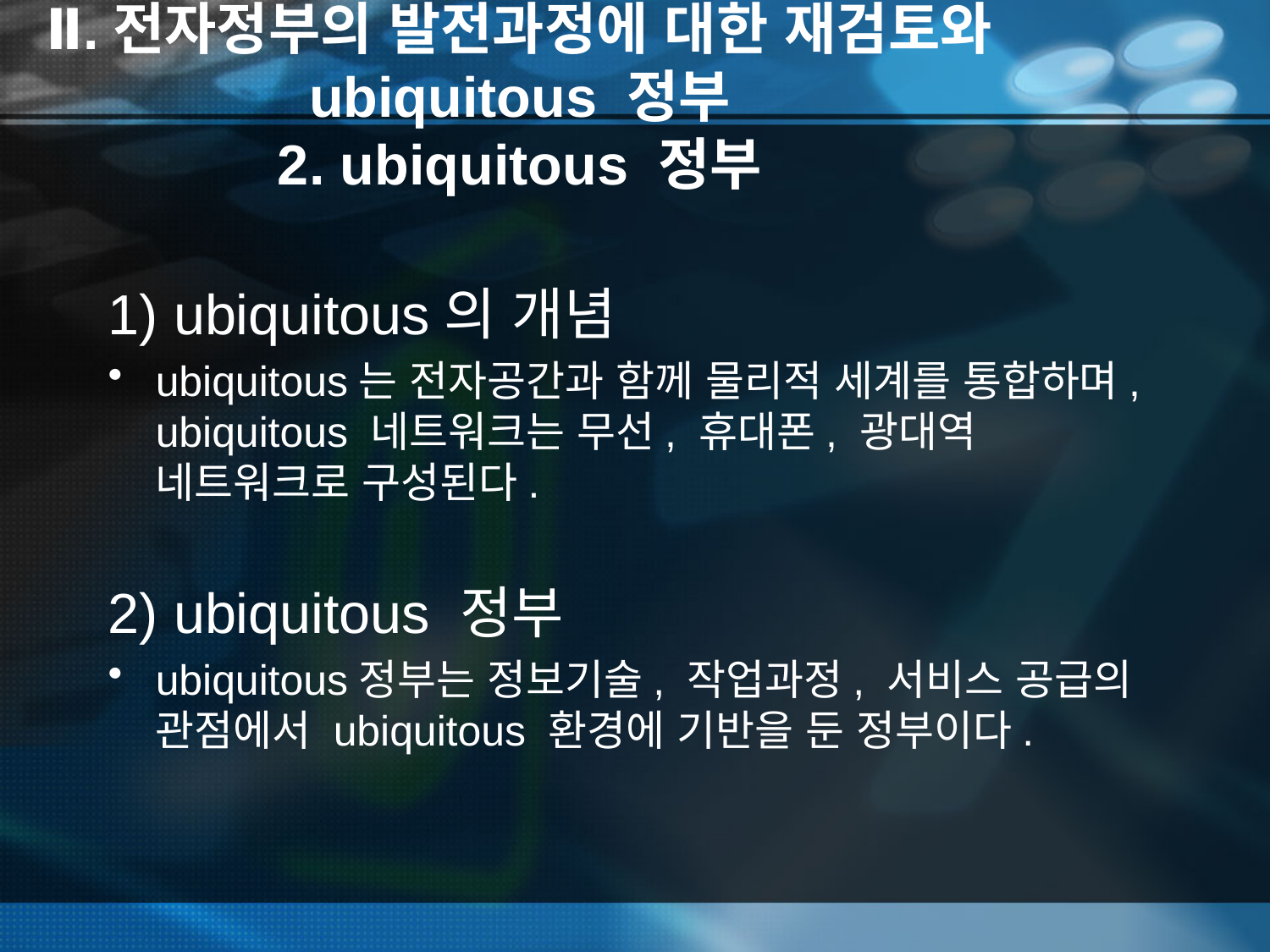

# Ⅱ.전자정부의 발전과정에 대한 재검토와 ubiquitous 정부 2. ubiquitous 정부
1) ubiquitous의 개념
ubiquitous는 전자공간과 함께 물리적 세계를 통합하며, ubiquitous 네트워크는 무선, 휴대폰, 광대역 네트워크로 구성된다.

2) ubiquitous 정부
ubiquitous정부는 정보기술, 작업과정, 서비스 공급의 관점에서 ubiquitous 환경에 기반을 둔 정부이다.